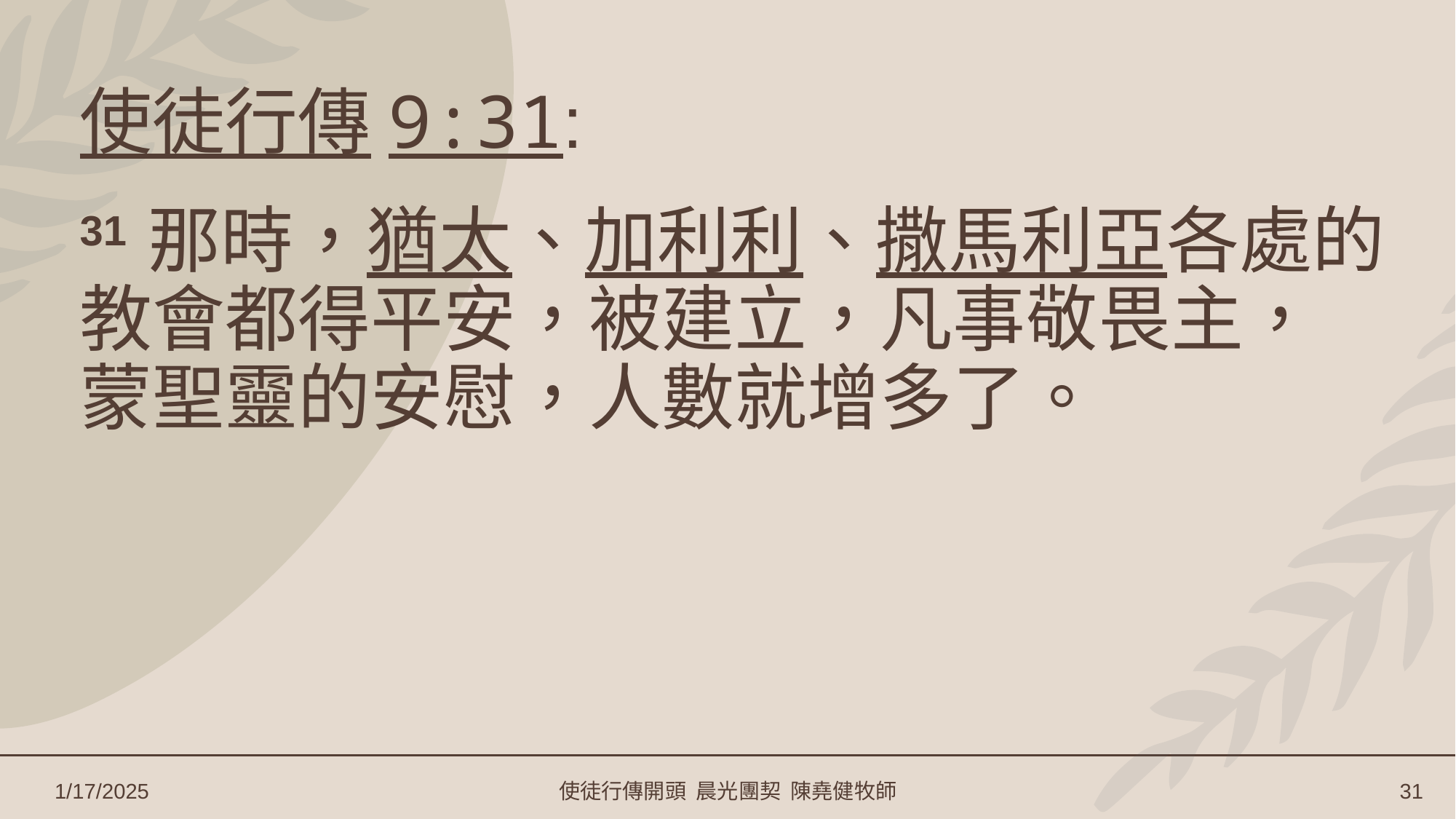

# 使徒行傳9:31:
31 那時，猶太、加利利、撒馬利亞各處的教會都得平安，被建立，凡事敬畏主，
蒙聖靈的安慰，人數就增多了。
1/17/2025
使徒行傳開頭  晨光團契  陳堯健牧師
31